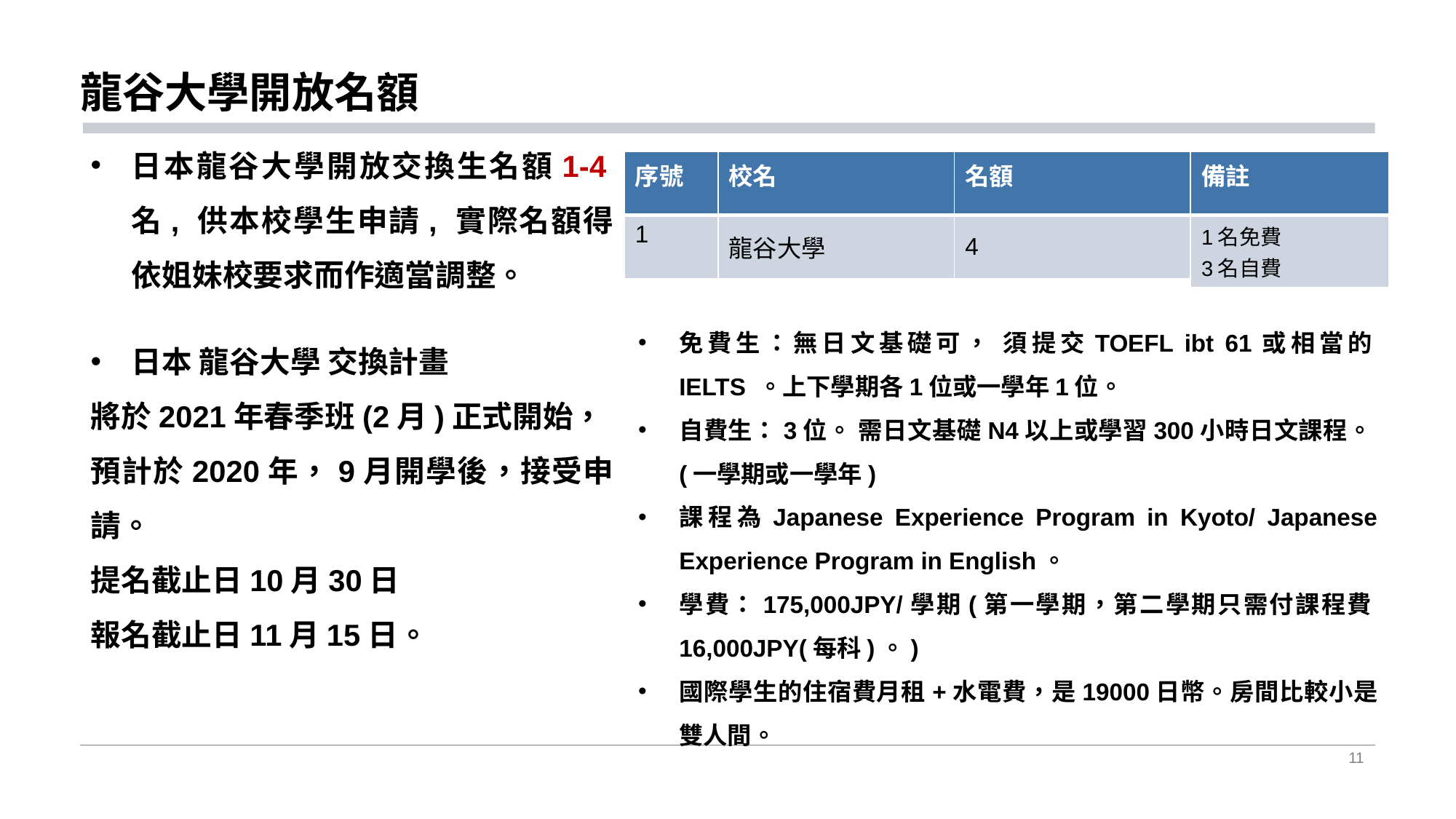

# 龍谷大學開放名額
日本龍谷大學開放交換生名額1-4名, 供本校學生申請, 實際名額得依姐妹校要求而作適當調整。
| 序號 | 校名 | 名額 |
| --- | --- | --- |
| 1 | 龍谷大學 | 4 |
| 備註 |
| --- |
| 1名免費 3名自費 |
免費生：無日文基礎可， 須提交TOEFL ibt 61或相當的IELTS 。上下學期各1位或一學年1位。
自費生：3位。 需日文基礎N4以上或學習300小時日文課程。(一學期或一學年)
課程為Japanese Experience Program in Kyoto/ Japanese Experience Program in English。
學費：175,000JPY/學期(第一學期，第二學期只需付課程費16,000JPY(每科)。)
國際學生的住宿費月租+水電費，是19000日幣。房間比較小是雙人間。

日本 龍谷大學 交換計畫
將於2021年春季班(2月)正式開始，
預計於2020年，9月開學後，接受申請。
提名截止日10月30日
報名截止日11月15日。

11